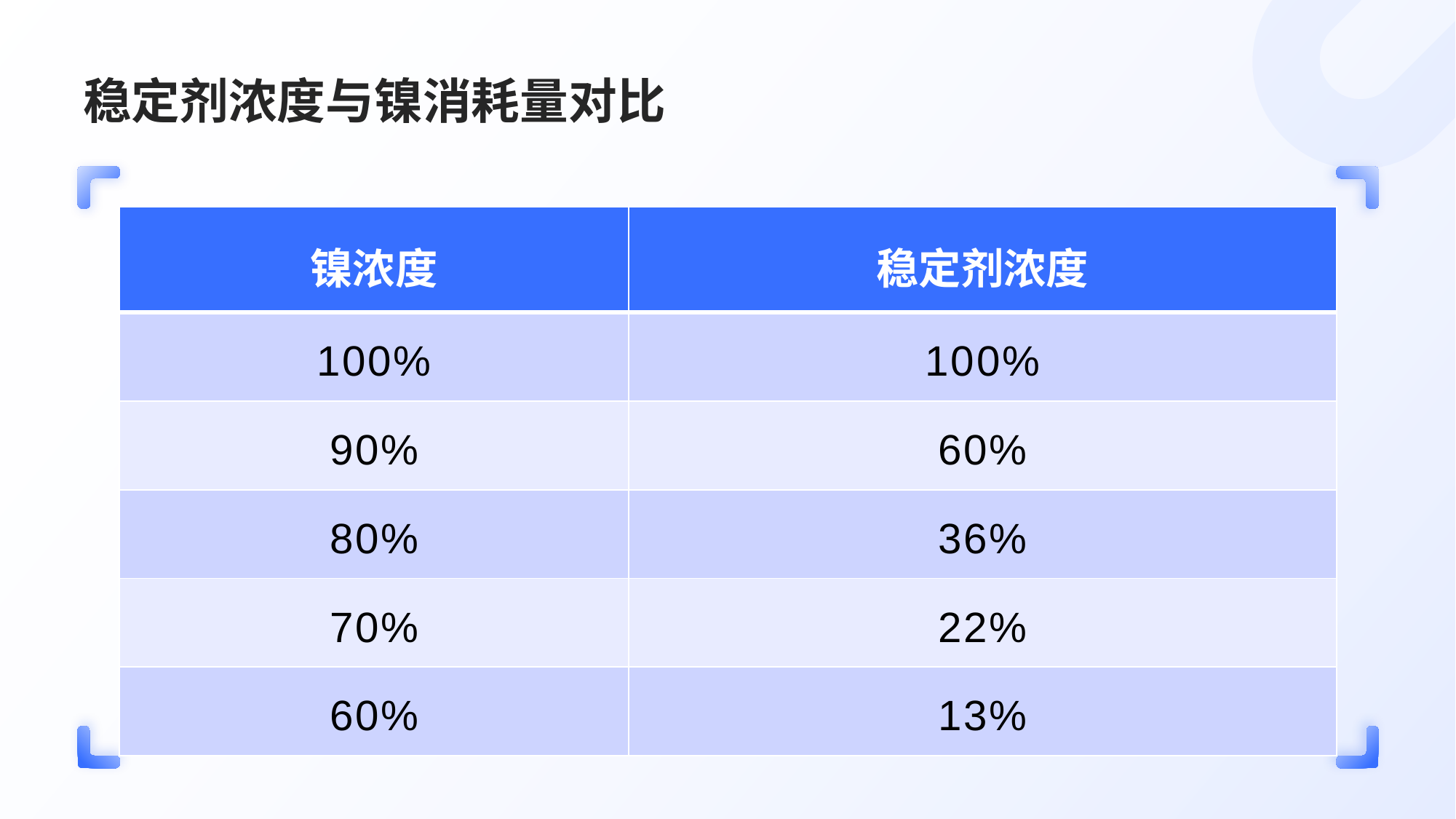

# 稳定剂浓度与镍消耗量对比

| 镍浓度 | 稳定剂浓度 |
| --- | --- |
| 100% | 100% |
| 90% | 60% |
| 80% | 36% |
| 70% | 22% |
| 60% | 13% |